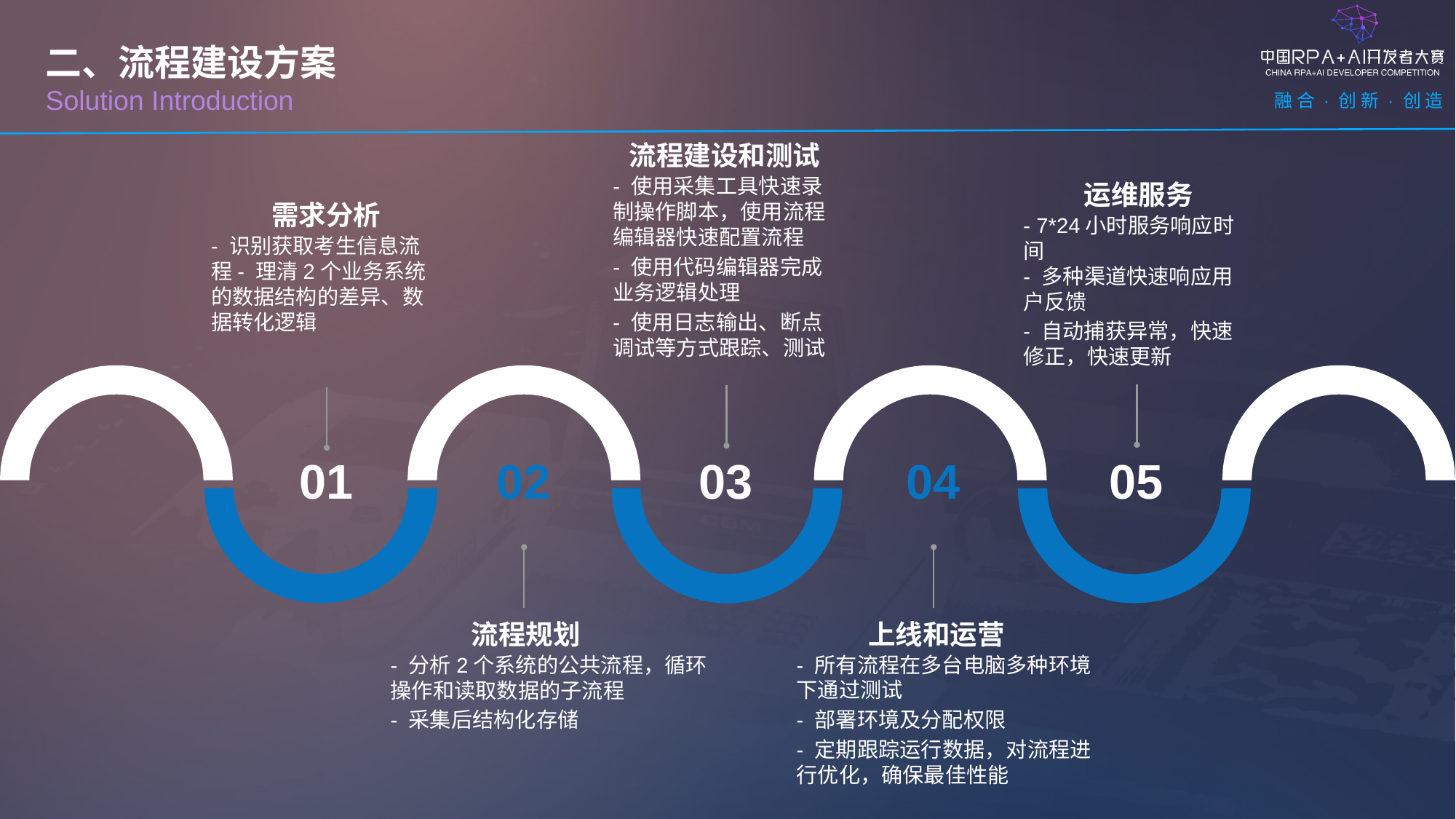

二、流程建设方案
Solution Introduction

流程建设和测试
- 使用采集工具快速录制操作脚本，使用流程编辑器快速配置流程
- 使用代码编辑器完成业务逻辑处理
- 使用日志输出、断点调试等方式跟踪、测试
03
运维服务
- 7*24小时服务响应时间
- 多种渠道快速响应用户反馈
- 自动捕获异常，快速修正，快速更新
05
需求分析
- 识别获取考生信息流程- 理清2个业务系统的数据结构的差异、数据转化逻辑
01

02
流程规划
- 分析2个系统的公共流程，循环操作和读取数据的子流程
- 采集后结构化存储
04
上线和运营
- 所有流程在多台电脑多种环境下通过测试
- 部署环境及分配权限
- 定期跟踪运行数据，对流程进行优化，确保最佳性能